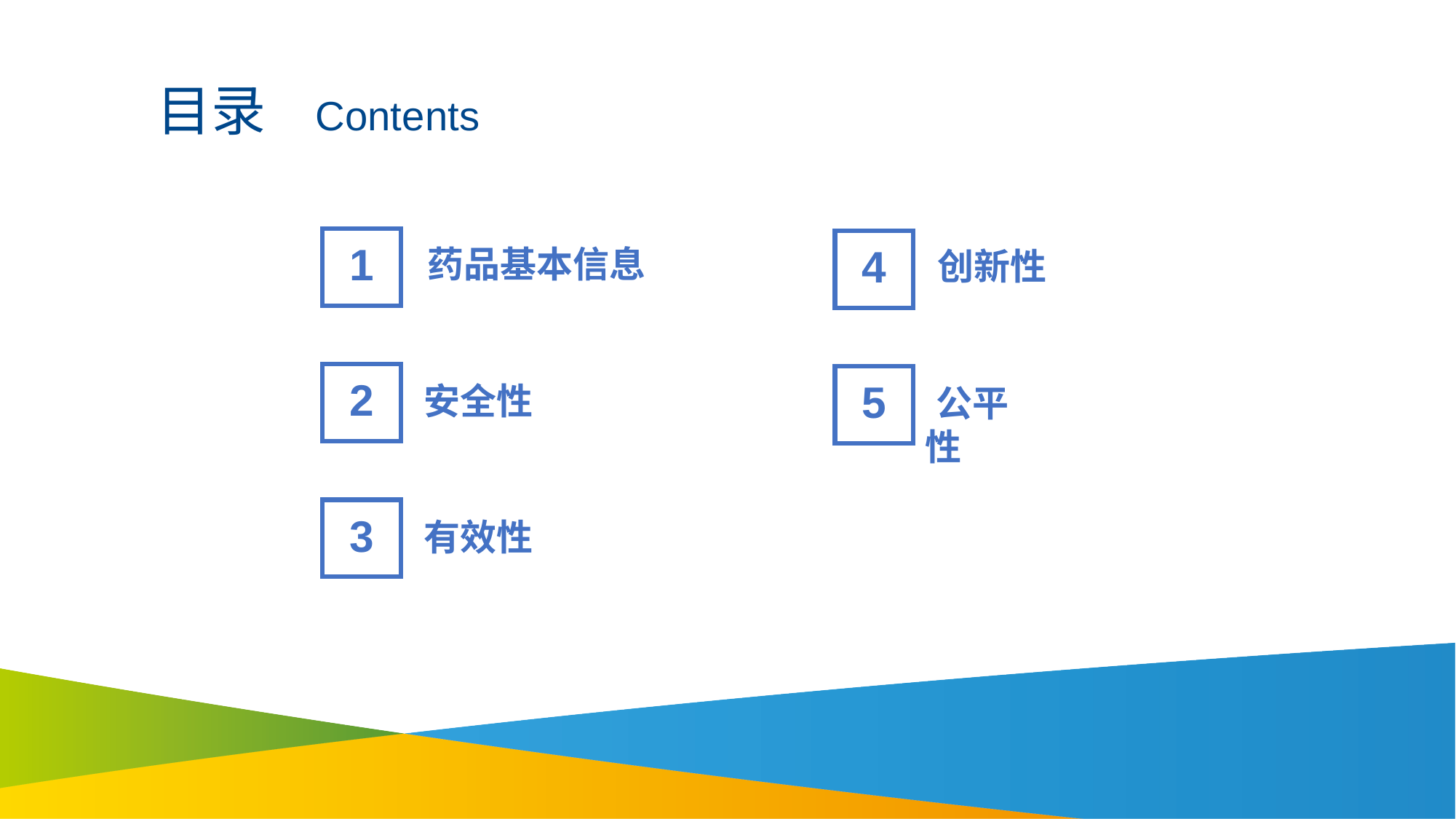

目录   Contents

1
 药品基本信息

2
 安全性

3
 有效性

4
 创新性

5
 公平性